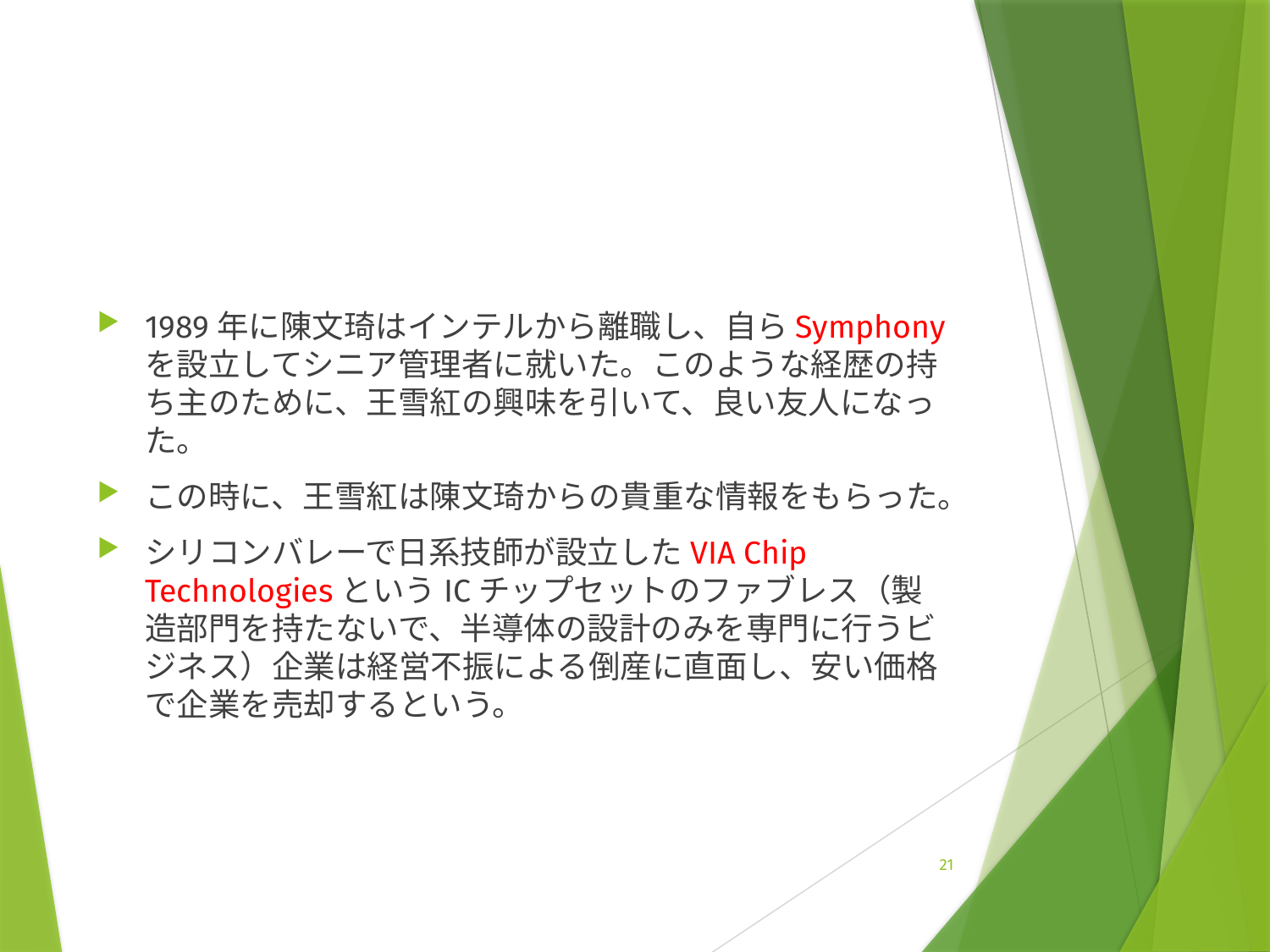

#
1989年に陳文琦はインテルから離職し、自らSymphonyを設立してシニア管理者に就いた。このような経歴の持ち主のために、王雪紅の興味を引いて、良い友人になった。
この時に、王雪紅は陳文琦からの貴重な情報をもらった。
シリコンバレーで日系技師が設立したVIA Chip TechnologiesというICチップセットのファブレス（製造部門を持たないで、半導体の設計のみを専門に行うビジネス）企業は経営不振による倒産に直面し、安い価格で企業を売却するという。
21